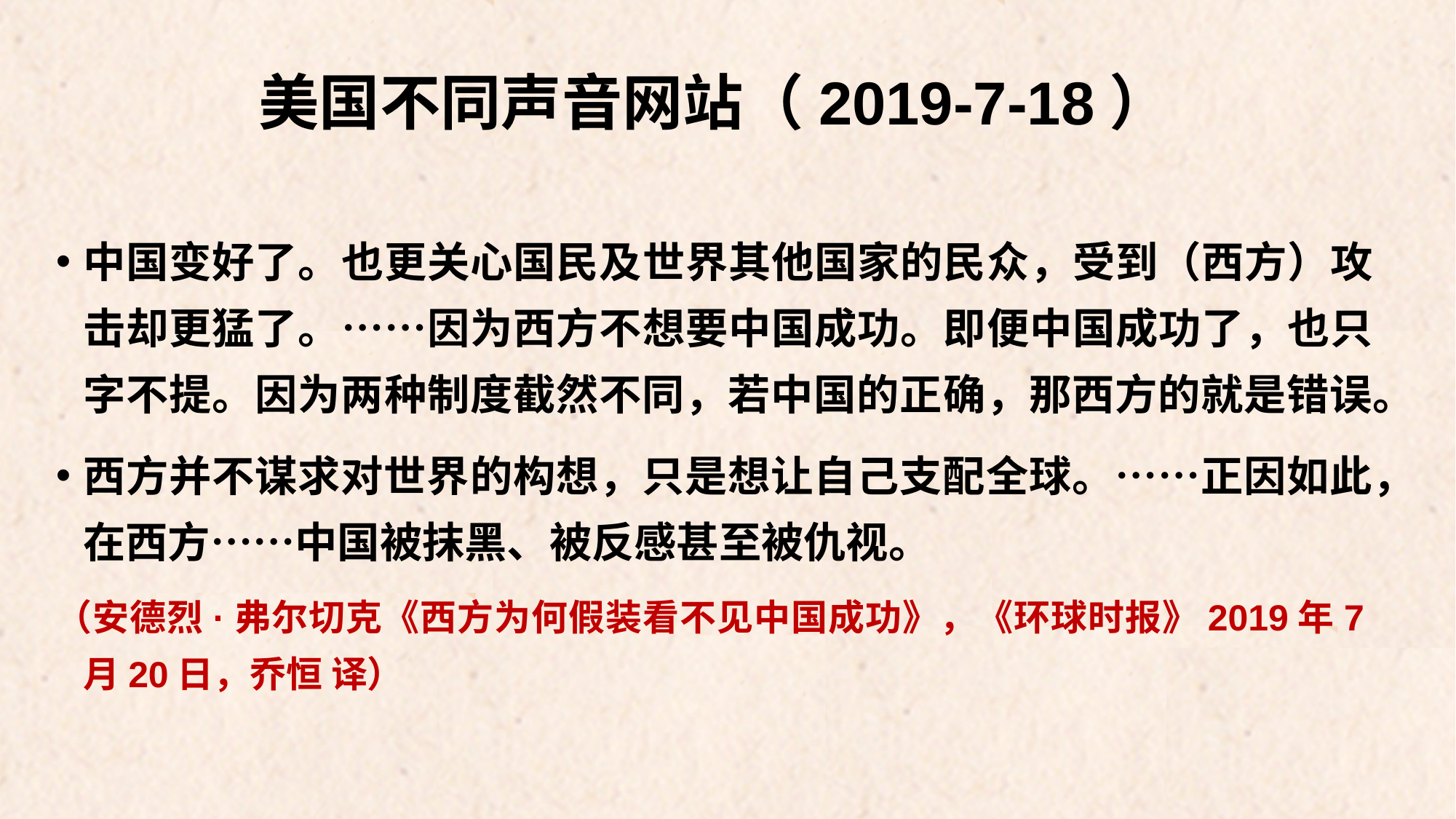

# 美国不同声音网站（2019-7-18）
中国变好了。也更关心国民及世界其他国家的民众，受到（西方）攻击却更猛了。……因为西方不想要中国成功。即便中国成功了，也只字不提。因为两种制度截然不同，若中国的正确，那西方的就是错误。
西方并不谋求对世界的构想，只是想让自己支配全球。……正因如此，在西方……中国被抹黑、被反感甚至被仇视。
（安德烈·弗尔切克《西方为何假装看不见中国成功》，《环球时报》2019年7月20日，乔恒 译）